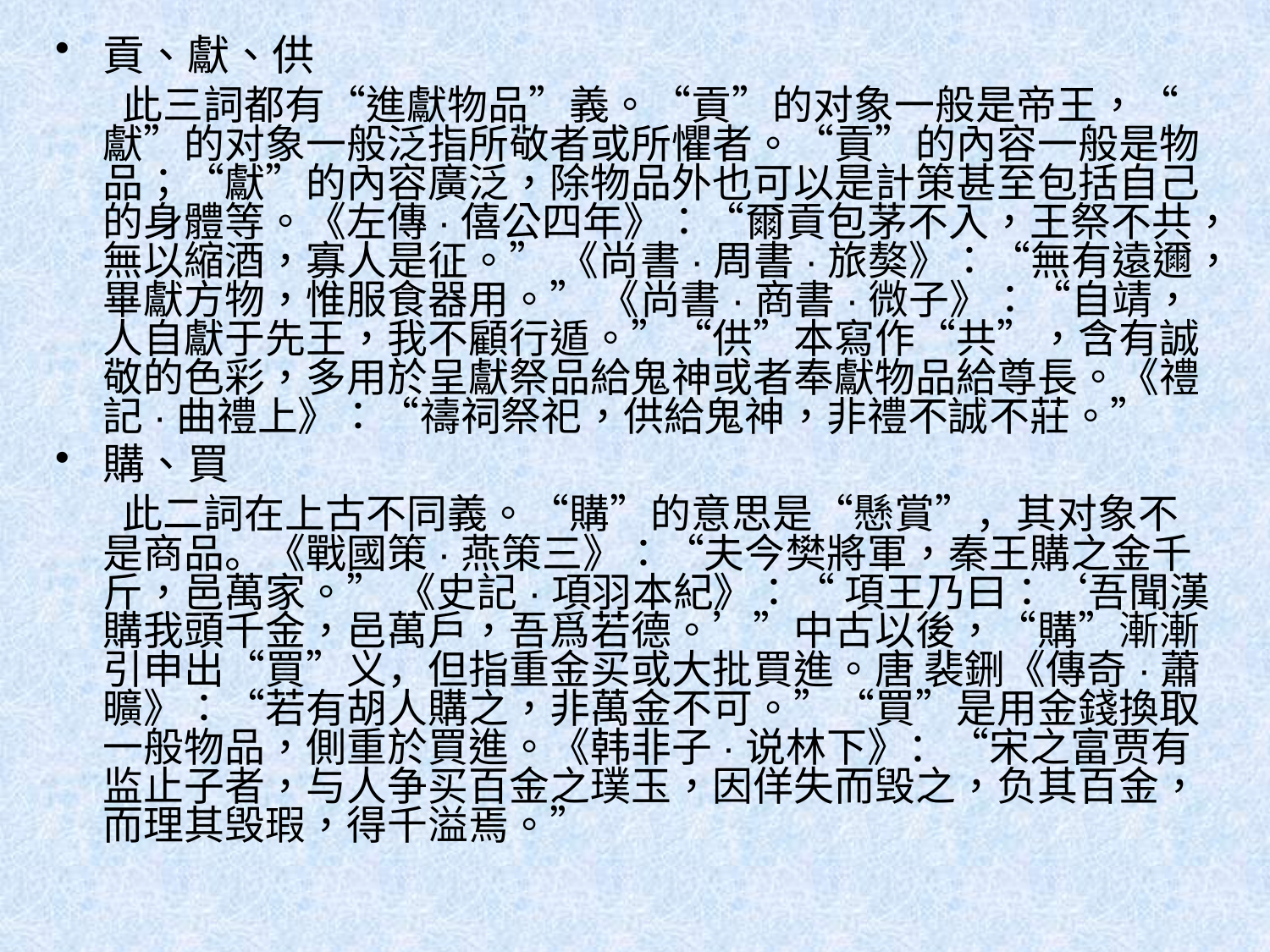

貢、獻、供
      此三詞都有“進獻物品”義。“貢”的对象一般是帝王，“獻”的对象一般泛指所敬者或所懼者。“貢”的內容一般是物品；“獻”的內容廣泛，除物品外也可以是計策甚至包括自己的身體等。《左傳·僖公四年》：“爾貢包茅不入，王祭不共，無以縮酒，寡人是征。” 《尚書·周書·旅獒》：“無有遠邇，畢獻方物，惟服食器用。” 《尚書·商書·微子》：“自靖，人自獻于先王，我不顧行遁。”“供”本寫作“共”，含有誠敬的色彩，多用於呈獻祭品給鬼神或者奉獻物品給尊長。《禮記·曲禮上》：“禱祠祭祀，供給鬼神，非禮不誠不莊。”
購、買
      此二詞在上古不同義。“購”的意思是“懸賞”，其对象不是商品。《戰國策·燕策三》：“夫今樊將軍，秦王購之金千斤，邑萬家。” 《史記·項羽本紀》：“ 項王乃曰：‘吾聞漢購我頭千金，邑萬戶，吾爲若德。’”中古以後，“購”漸漸引申出“買”义，但指重金买或大批買進。唐 裴鉶《傳奇·蕭曠》：“若有胡人購之，非萬金不可。”“買”是用金錢換取一般物品，側重於買進。《韩非子·说林下》：“宋之富贾有监止子者，与人争买百金之璞玉，因佯失而毁之，负其百金，而理其毁瑕，得千溢焉。”